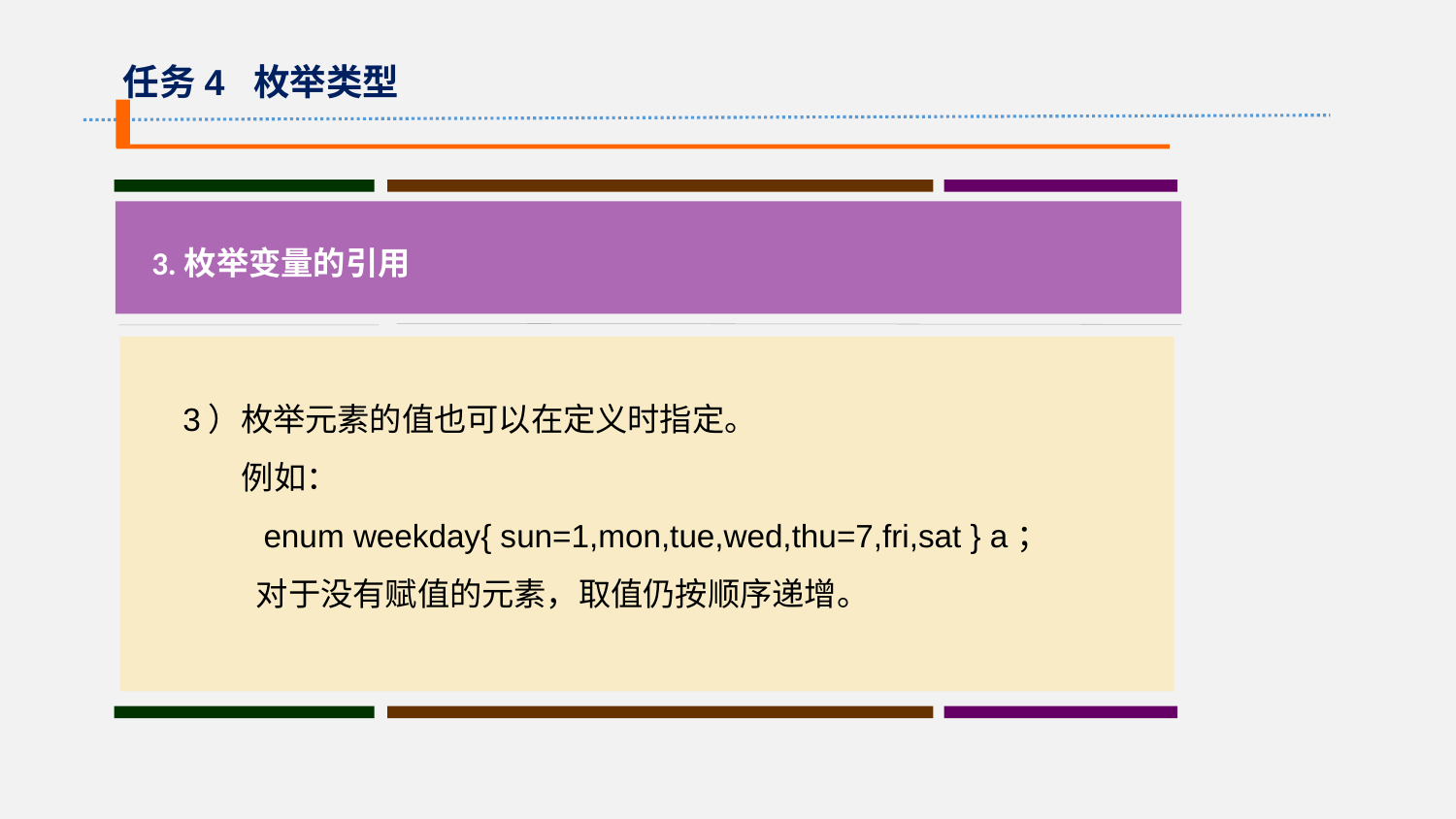

任务4  枚举类型

3.枚举变量的引用

3）枚举元素的值也可以在定义时指定。
       例如：
         enum weekday{ sun=1,mon,tue,wed,thu=7,fri,sat } a；
         对于没有赋值的元素，取值仍按顺序递增。